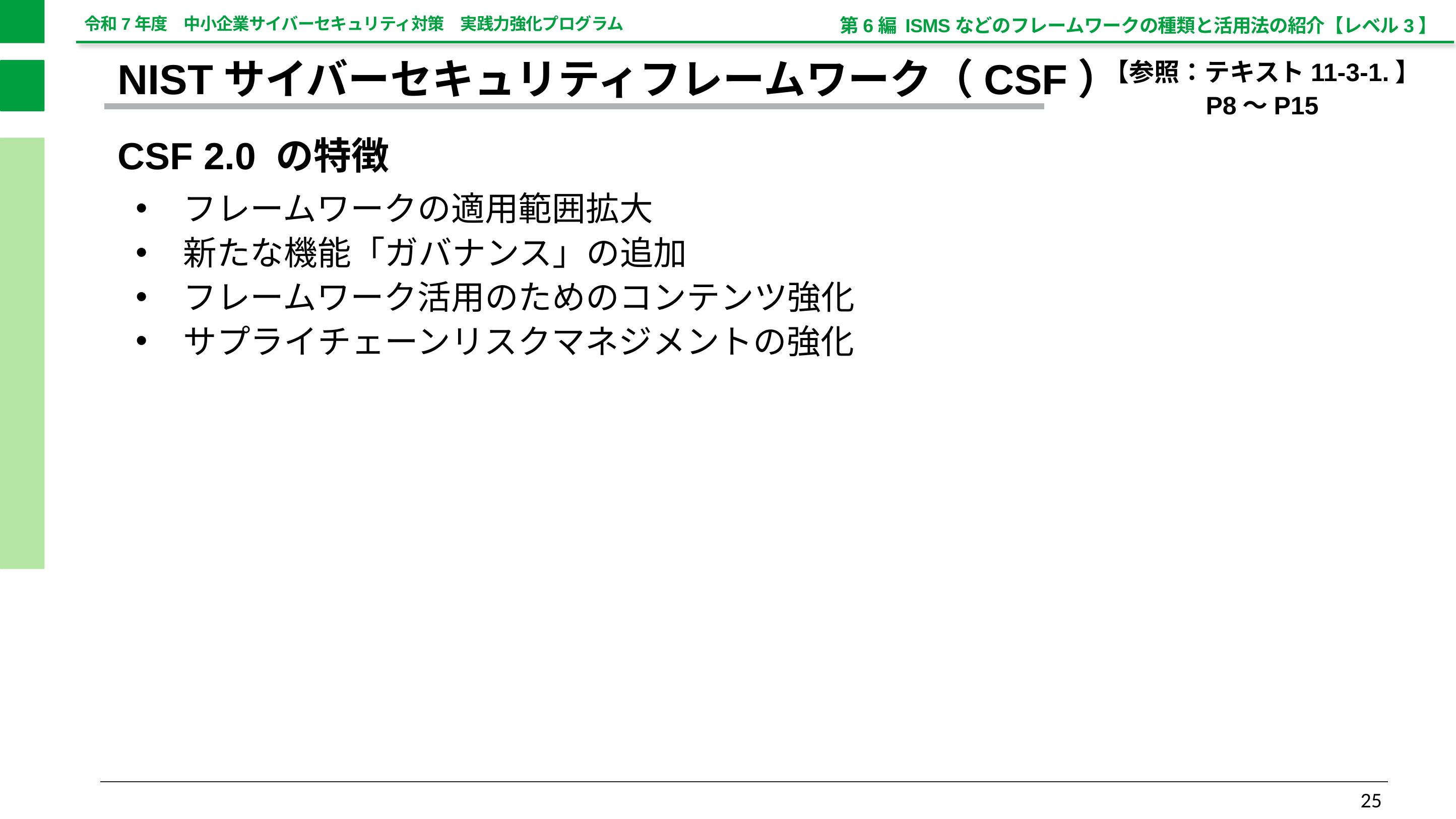

第6編 ISMSなどのフレームワークの種類と活用法の紹介【レベル3】
【参照：テキスト11-3-1.】
P8～P15
NISTサイバーセキュリティフレームワーク（CSF）
CSF 2.0 の特徴
フレームワークの適用範囲拡大
新たな機能「ガバナンス」の追加
フレームワーク活用のためのコンテンツ強化
サプライチェーンリスクマネジメントの強化